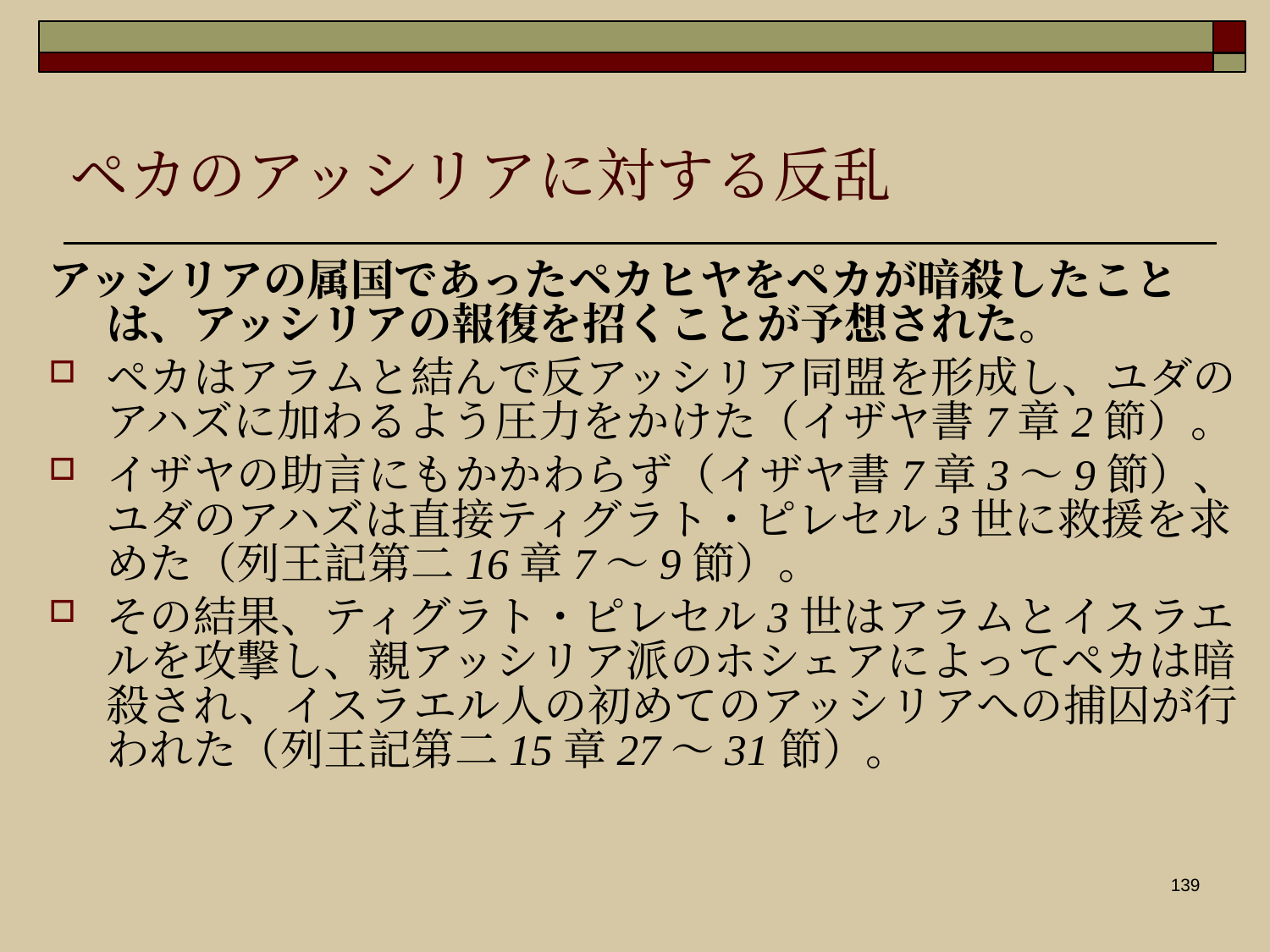

ペカのアッシリアに対する反乱
アッシリアの属国であったペカヒヤをペカが暗殺したことは、アッシリアの報復を招くことが予想された。
ペカはアラムと結んで反アッシリア同盟を形成し、ユダのアハズに加わるよう圧力をかけた（イザヤ書7章2節）。
イザヤの助言にもかかわらず（イザヤ書7章3〜9節）、ユダのアハズは直接ティグラト・ピレセル3世に救援を求めた（列王記第二16章7〜9節）。
その結果、ティグラト・ピレセル3世はアラムとイスラエルを攻撃し、親アッシリア派のホシェアによってペカは暗殺され、イスラエル人の初めてのアッシリアへの捕囚が行われた（列王記第二15章27〜31節）。
139